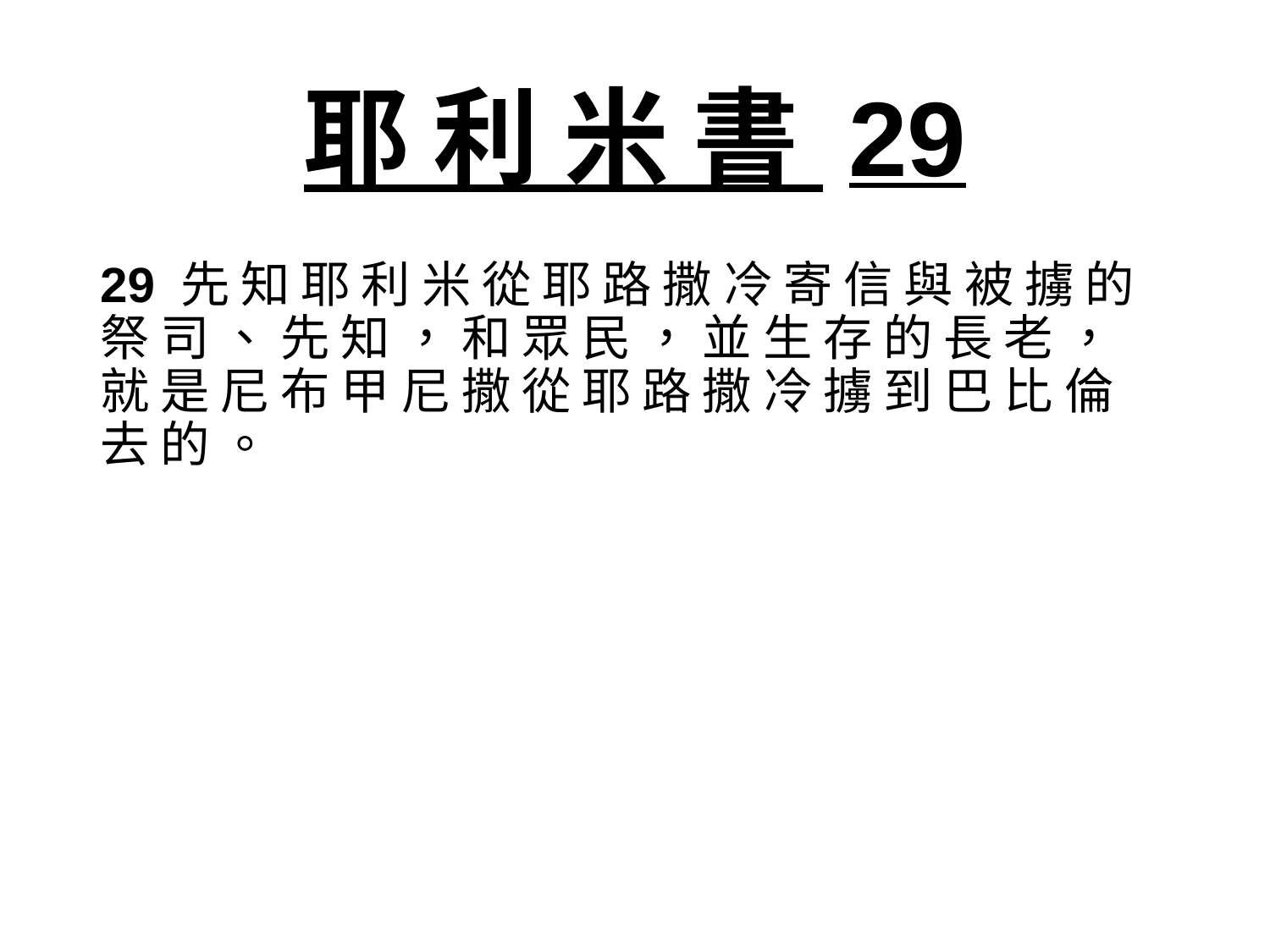

# 耶 利 米 書 29
29 先 知 耶 利 米 從 耶 路 撒 冷 寄 信 與 被 擄 的 祭 司 、 先 知 ， 和 眾 民 ， 並 生 存 的 長 老 ， 就 是 尼 布 甲 尼 撒 從 耶 路 撒 冷 擄 到 巴 比 倫 去 的 。